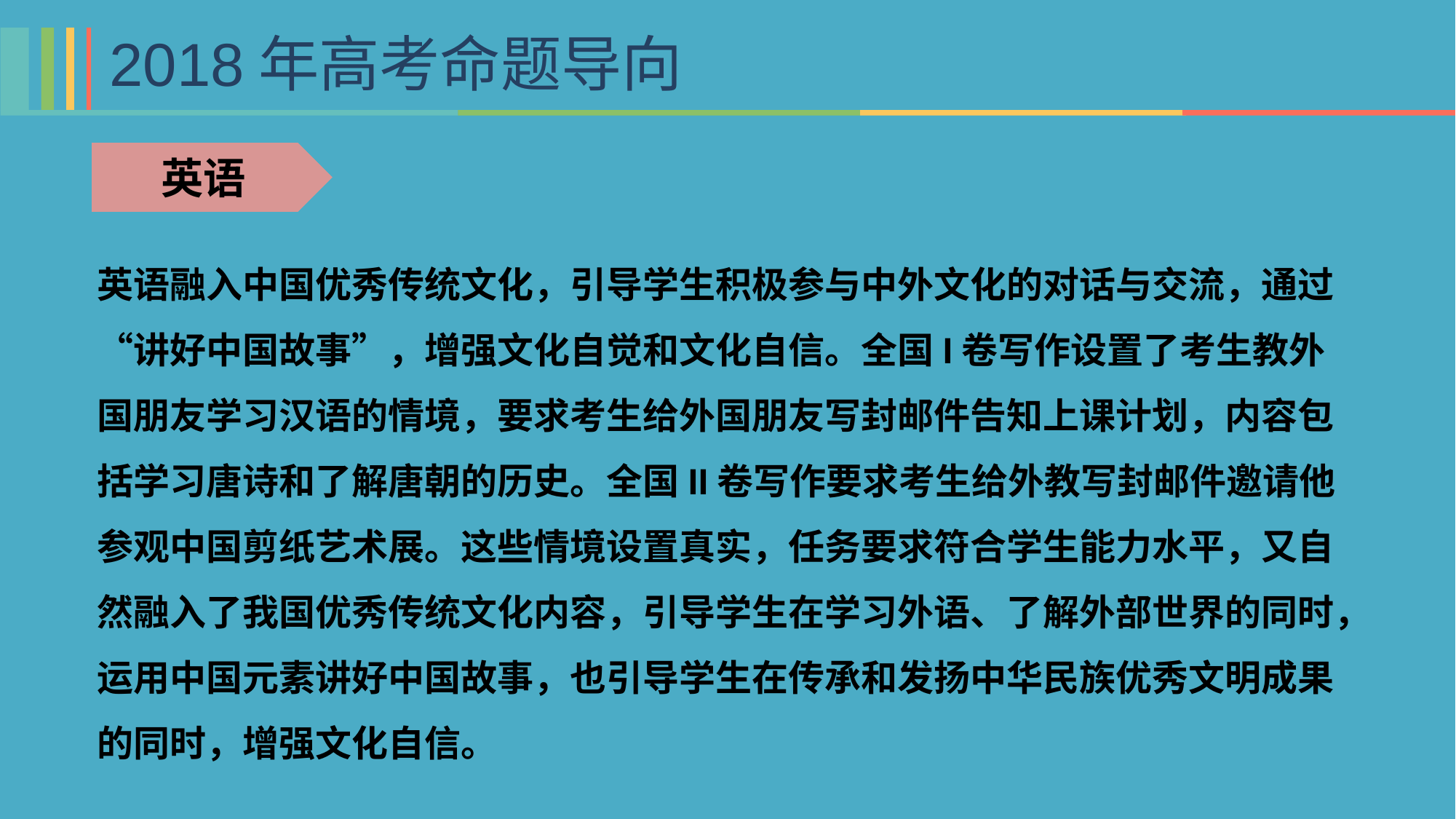

2018年高考命题导向

英语
英语融入中国优秀传统文化，引导学生积极参与中外文化的对话与交流，通过“讲好中国故事”，增强文化自觉和文化自信。全国I卷写作设置了考生教外国朋友学习汉语的情境，要求考生给外国朋友写封邮件告知上课计划，内容包括学习唐诗和了解唐朝的历史。全国II卷写作要求考生给外教写封邮件邀请他参观中国剪纸艺术展。这些情境设置真实，任务要求符合学生能力水平，又自然融入了我国优秀传统文化内容，引导学生在学习外语、了解外部世界的同时，运用中国元素讲好中国故事，也引导学生在传承和发扬中华民族优秀文明成果的同时，增强文化自信。